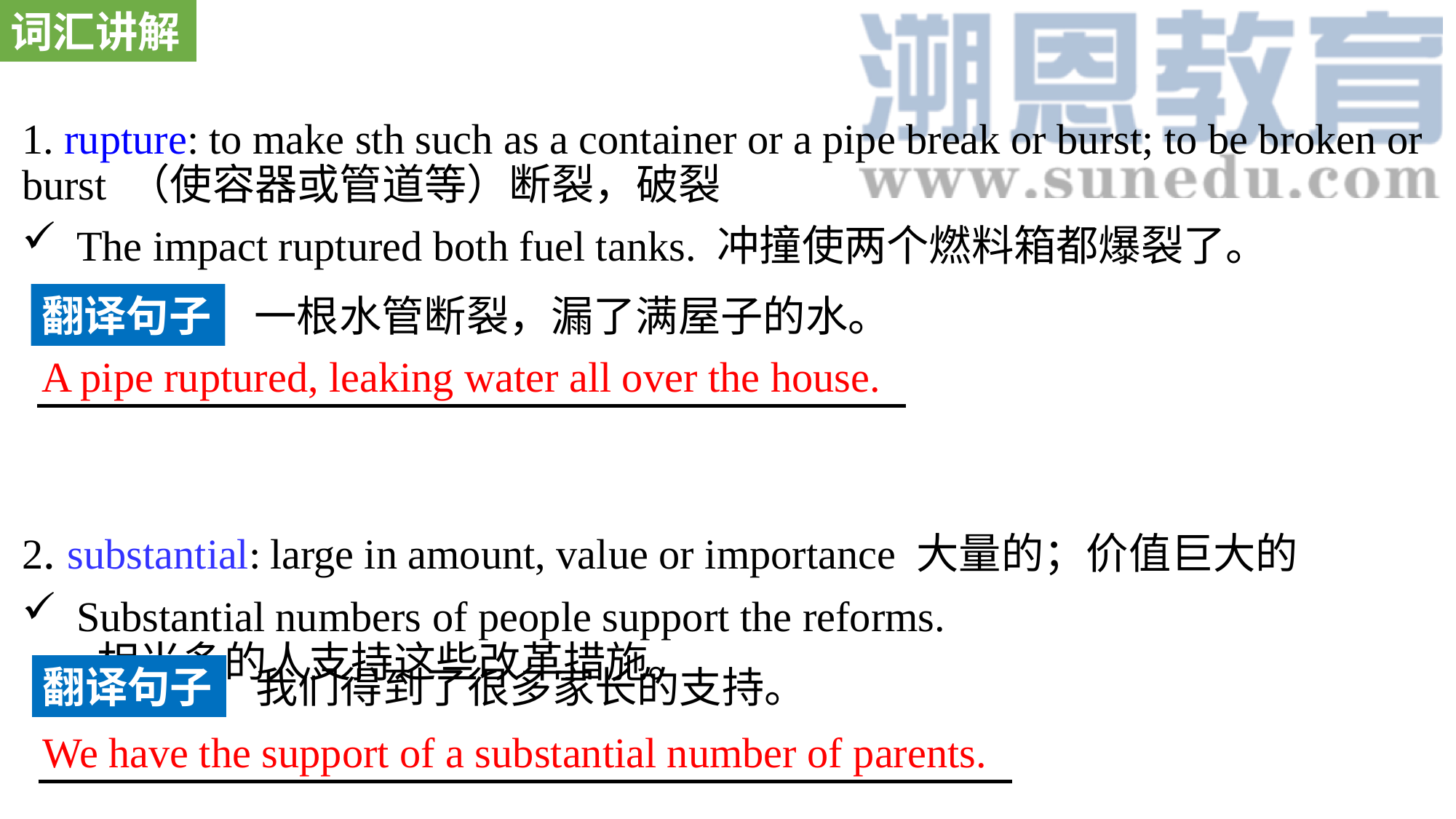

词汇讲解
1. rupture: to make sth such as a container or a pipe break or burst; to be broken or burst （使容器或管道等）断裂，破裂
The impact ruptured both fuel tanks. 冲撞使两个燃料箱都爆裂了。

2. substantial: large in amount, value or importance 大量的；价值巨大的
Substantial numbers of people support the reforms.                                                 相当多的人支持这些改革措施。
翻译句子
一根水管断裂，漏了满屋子的水。
A pipe ruptured, leaking water all over the house.
翻译句子
我们得到了很多家长的支持。
We have the support of a substantial number of parents.